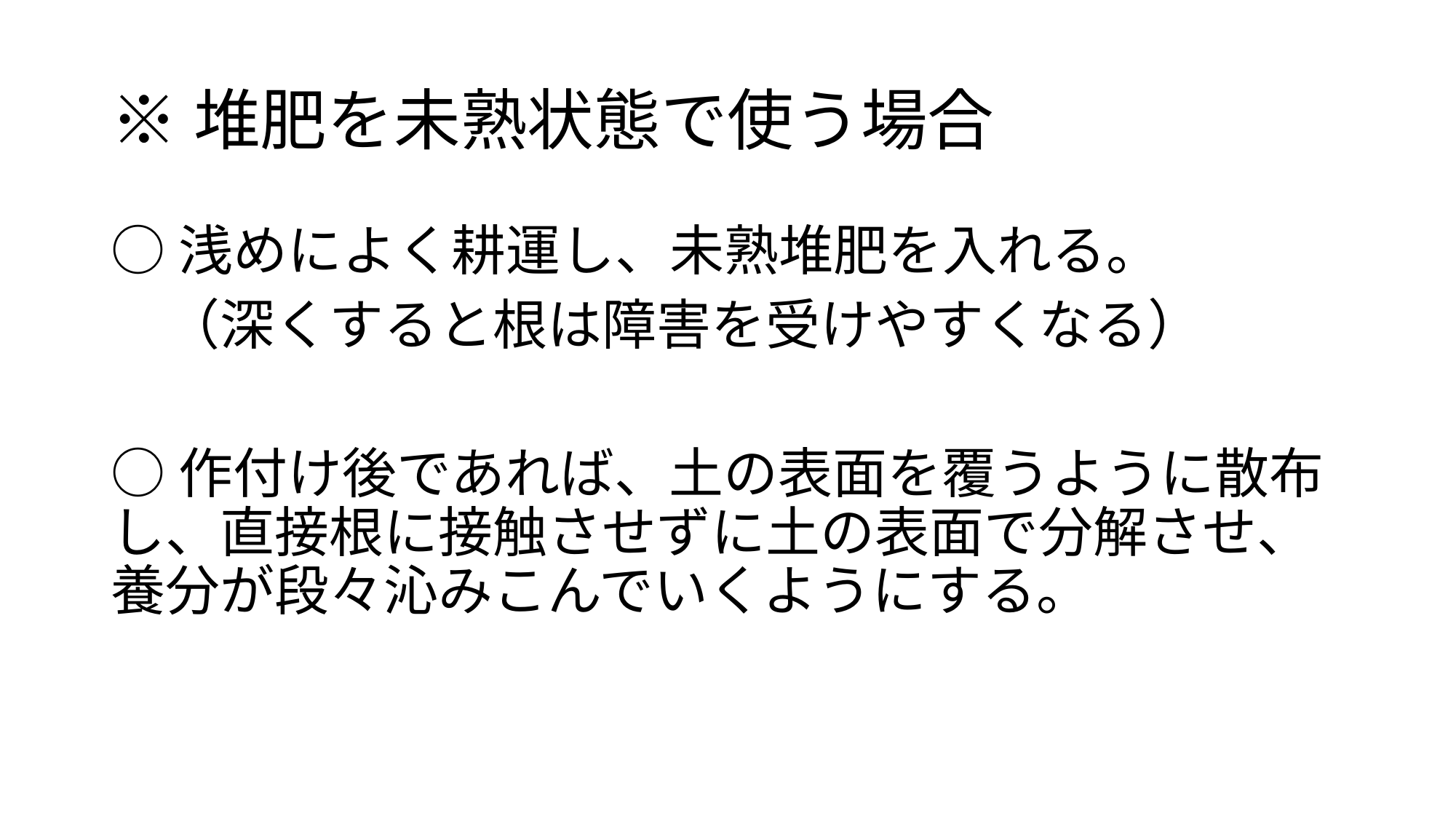

# ※堆肥を未熟状態で使う場合
○浅めによく耕運し、未熟堆肥を入れる。
　（深くすると根は障害を受けやすくなる）

○作付け後であれば、土の表面を覆うように散布し、直接根に接触させずに土の表面で分解させ、養分が段々沁みこんでいくようにする。